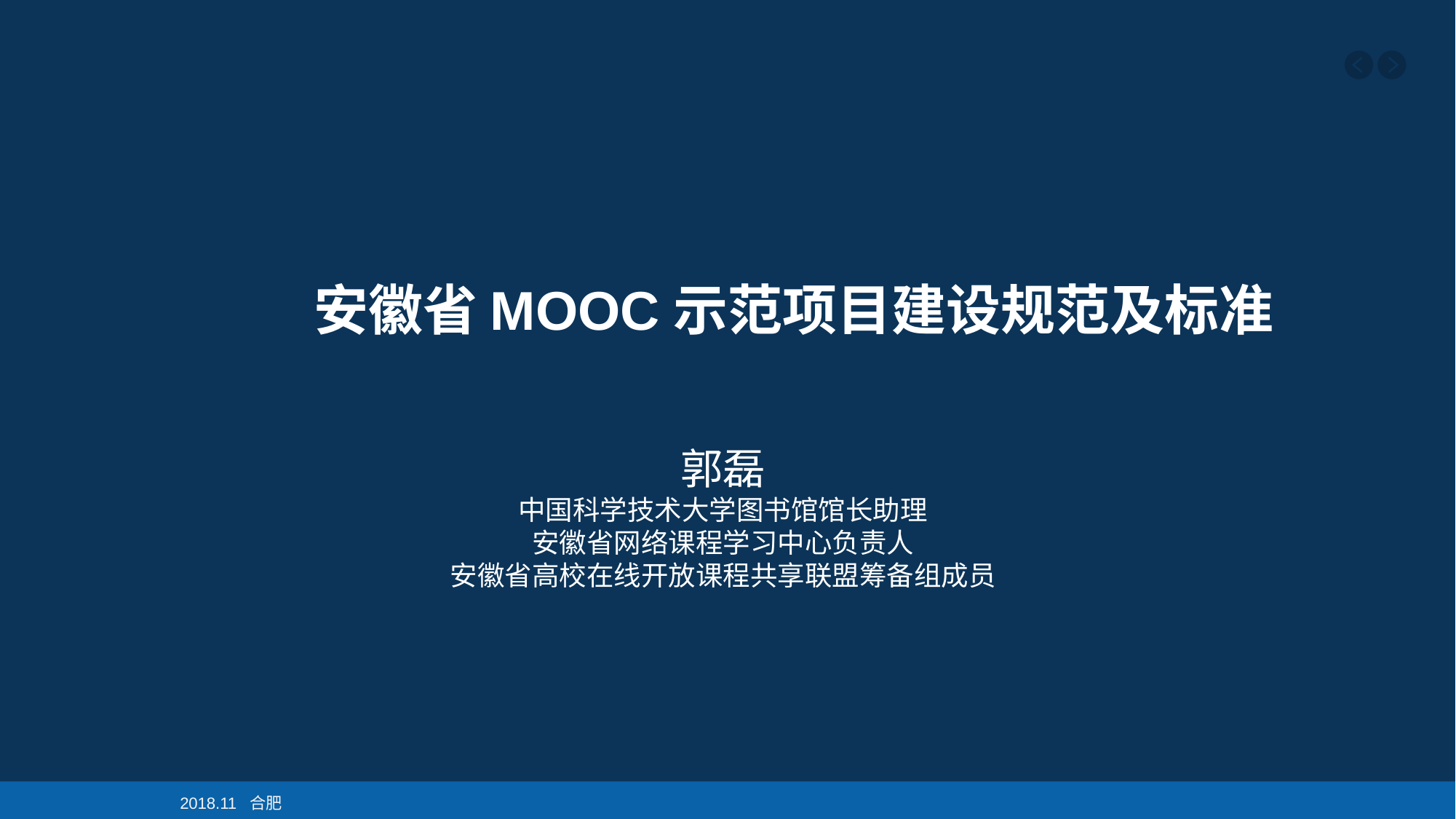

安徽省MOOC示范项目建设规范及标准
郭磊
中国科学技术大学图书馆馆长助理
安徽省网络课程学习中心负责人
安徽省高校在线开放课程共享联盟筹备组成员